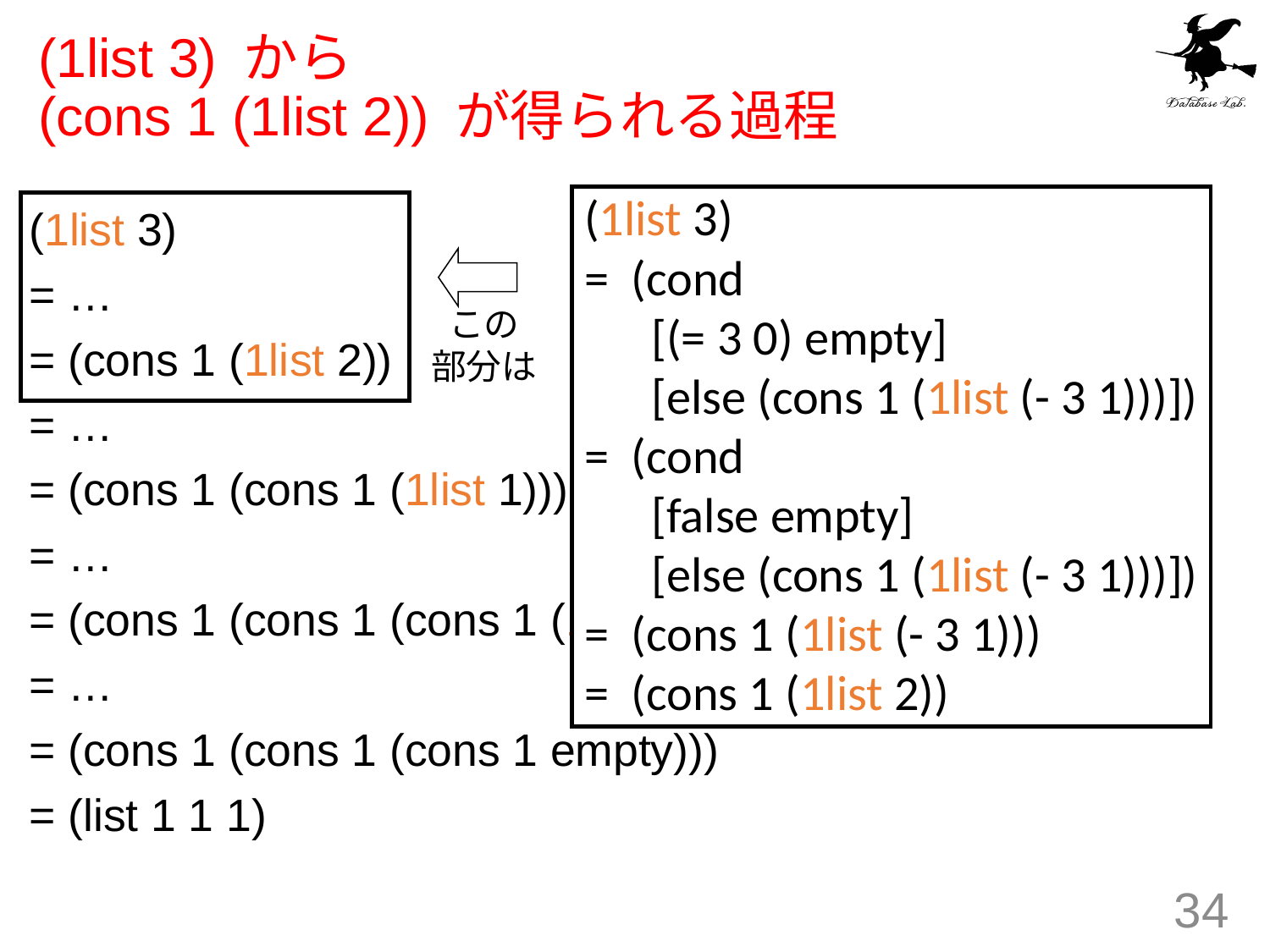

# (1list 3) から (cons 1 (1list 2)) が得られる過程
(1list 3)
=  (cond
      [(= 3 0) empty]
      [else (cons 1 (1list (- 3 1)))])
=  (cond
      [false empty]
      [else (cons 1 (1list (- 3 1)))])
=  (cons 1 (1list (- 3 1)))
=  (cons 1 (1list 2))

(1list 3)
= …
= (cons 1 (1list 2))
= …
= (cons 1 (cons 1 (1list 1)))
= …
= (cons 1 (cons 1 (cons 1 (1list 0))))
= …
= (cons 1 (cons 1 (cons 1 empty)))
= (list 1 1 1)

この
部分は
34